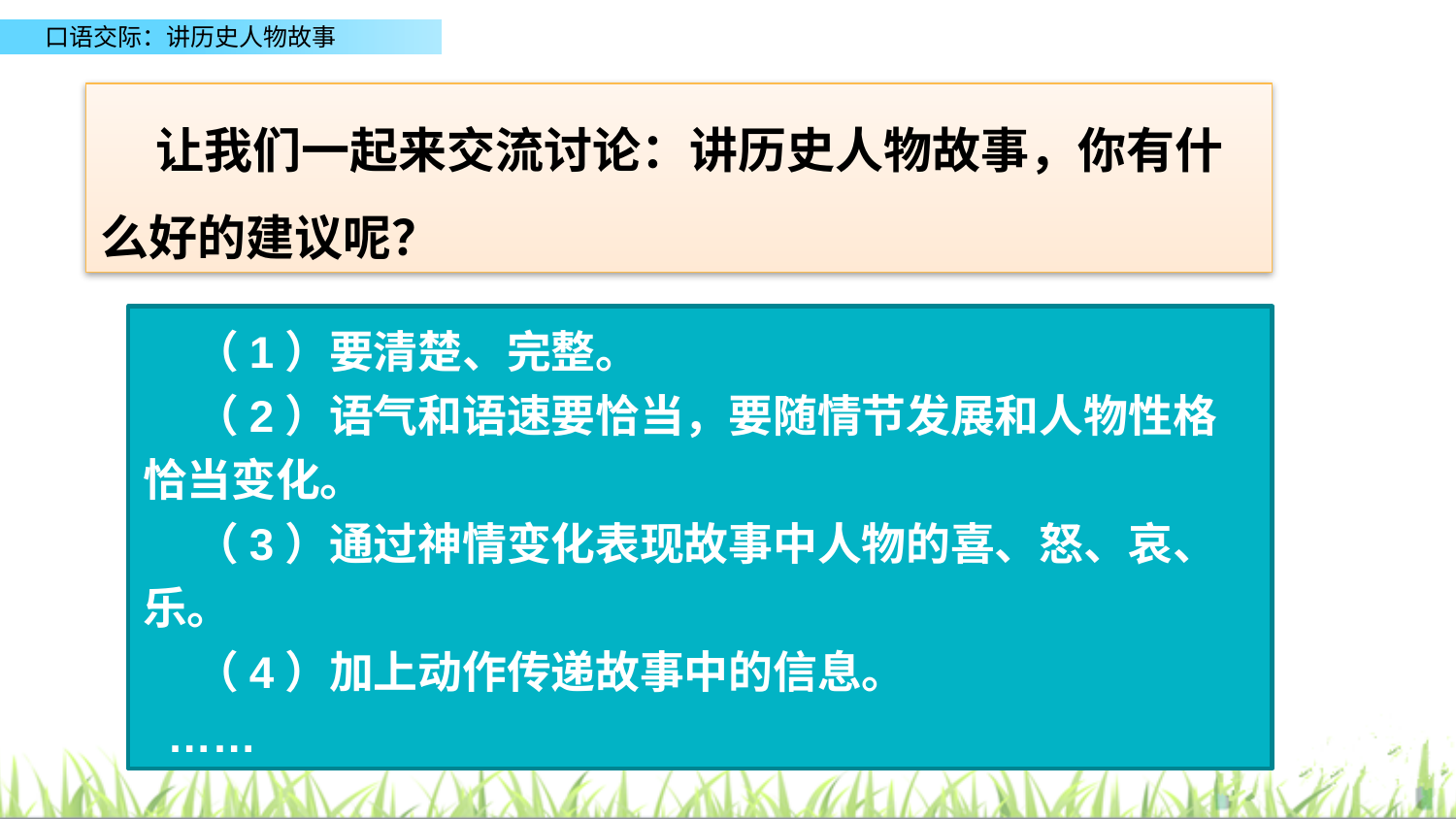

让我们一起来交流讨论：讲历史人物故事，你有什么好的建议呢？
    （1）要清楚、完整。
    （2）语气和语速要恰当，要随情节发展和人物性格恰当变化。
    （3）通过神情变化表现故事中人物的喜、怒、哀、乐。
    （4）加上动作传递故事中的信息。
  ……